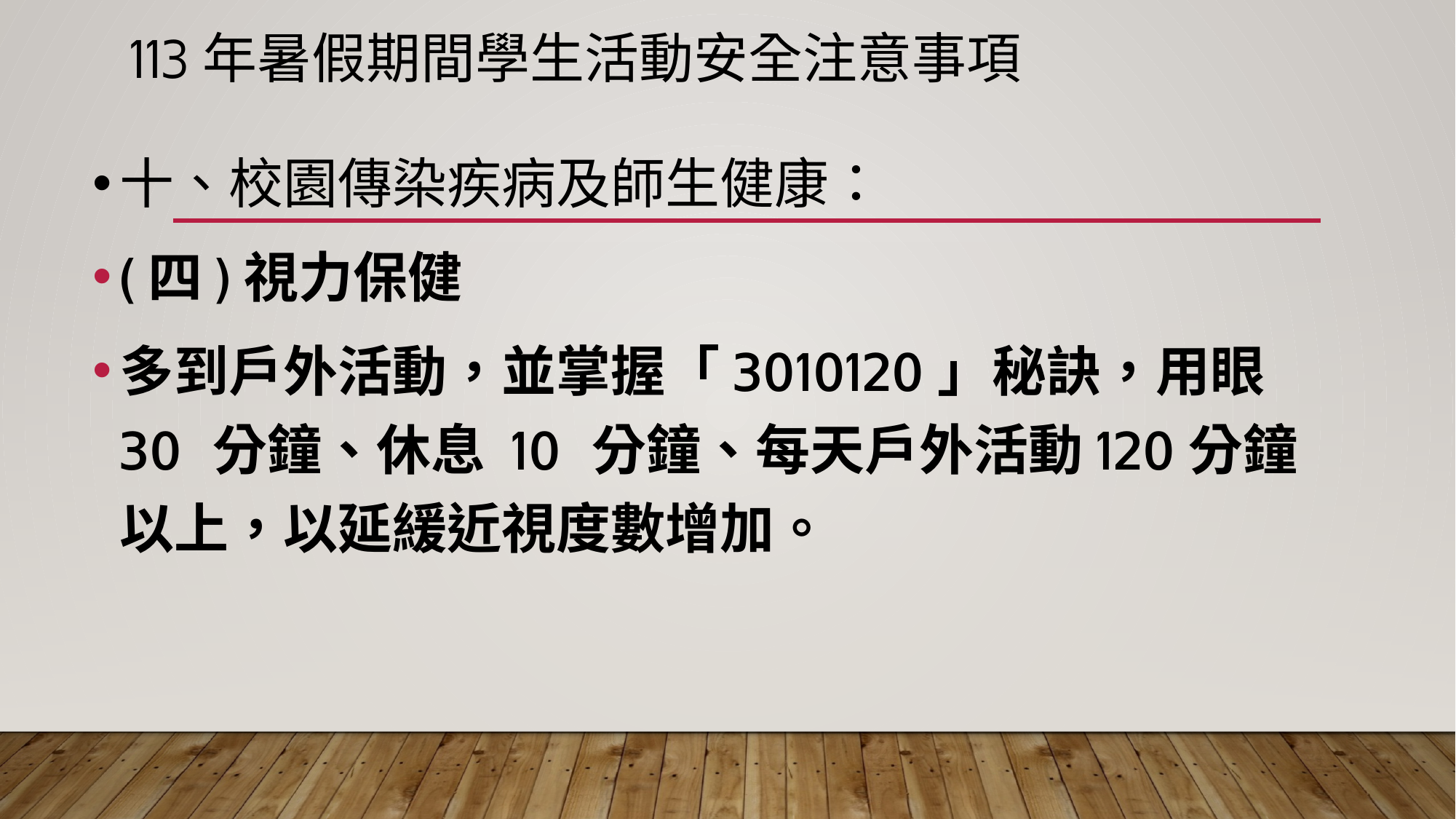

# 113年暑假期間學生活動安全注意事項
十、校園傳染疾病及師生健康：
(四)視力保健
多到戶外活動，並掌握「3010120」秘訣，用眼 30 分鐘、休息 10 分鐘、每天戶外活動120分鐘以上，以延緩近視度數增加。